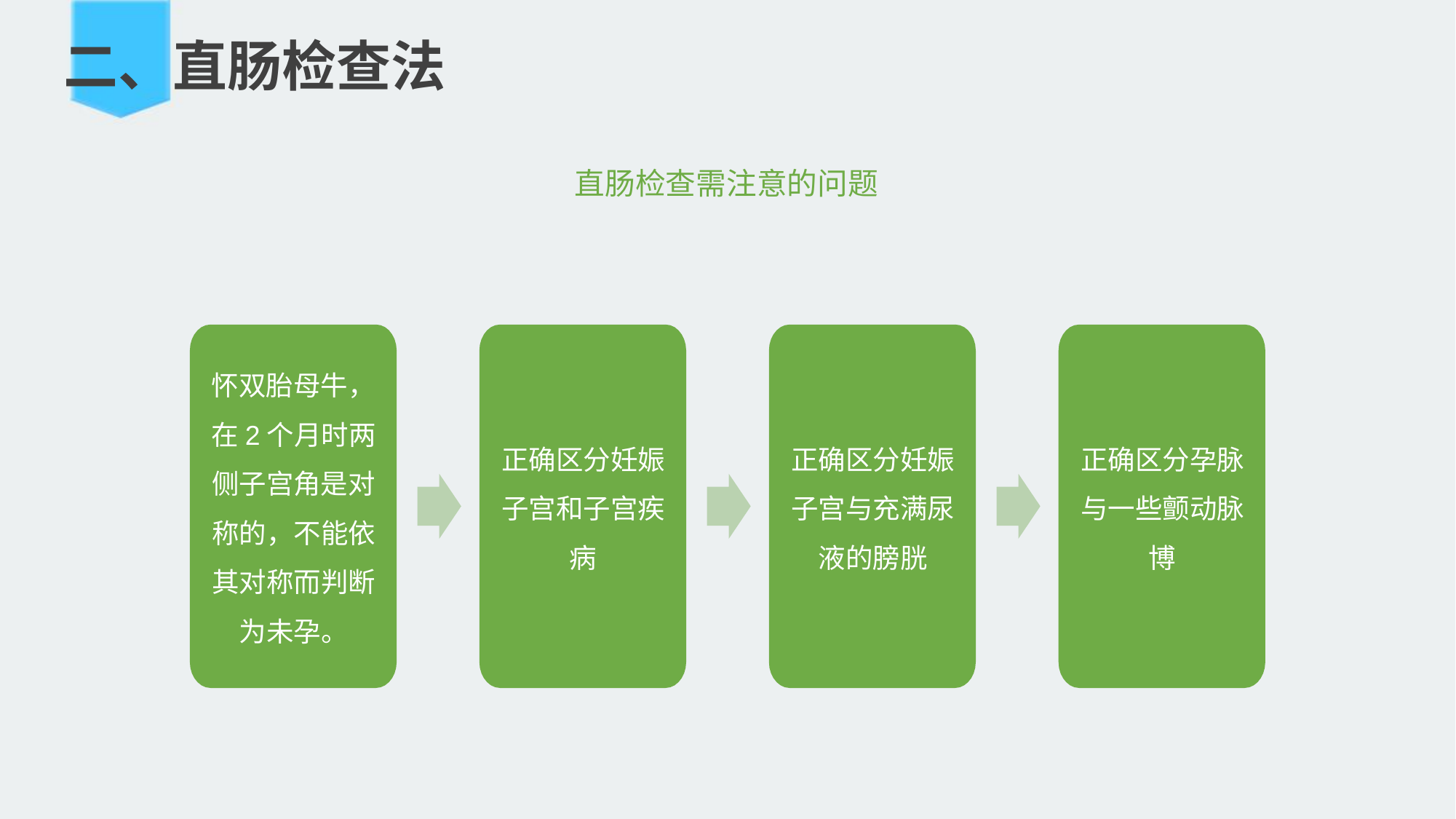

# 二、直肠检查法
直肠检查需注意的问题

怀双胎母牛，
在2个月时两 侧子宫角是对 称的，不能依 其对称而判断 为未孕。
正确区分妊娠 子宫和子宫疾 病
正确区分妊娠 子宫与充满尿 液的膀胱
正确区分孕脉 与一些颤动脉 博